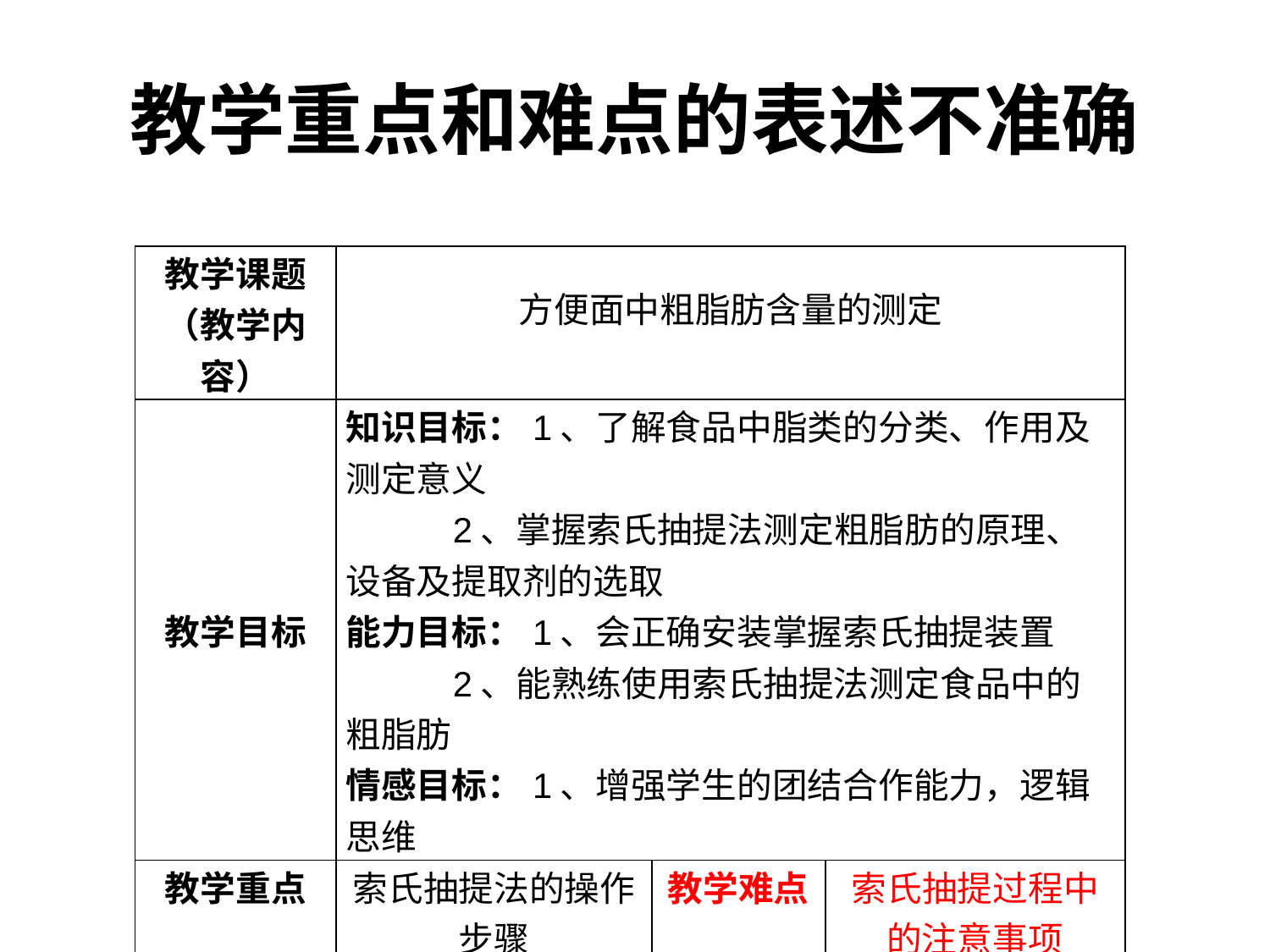

# 教学重点和难点的表述不准确
| 教学课题 （教学内容） | 方便面中粗脂肪含量的测定 |  |  |
| --- | --- | --- | --- |
| 教学目标 | 知识目标：1、了解食品中脂类的分类、作用及测定意义 2、掌握索氏抽提法测定粗脂肪的原理、设备及提取剂的选取 能力目标：1、会正确安装掌握索氏抽提装置 2、能熟练使用索氏抽提法测定食品中的粗脂肪 情感目标：1、增强学生的团结合作能力，逻辑思维 |  |  |
| 教学重点 | 索氏抽提法的操作步骤 | 教学难点 | 索氏抽提过程中的注意事项 |